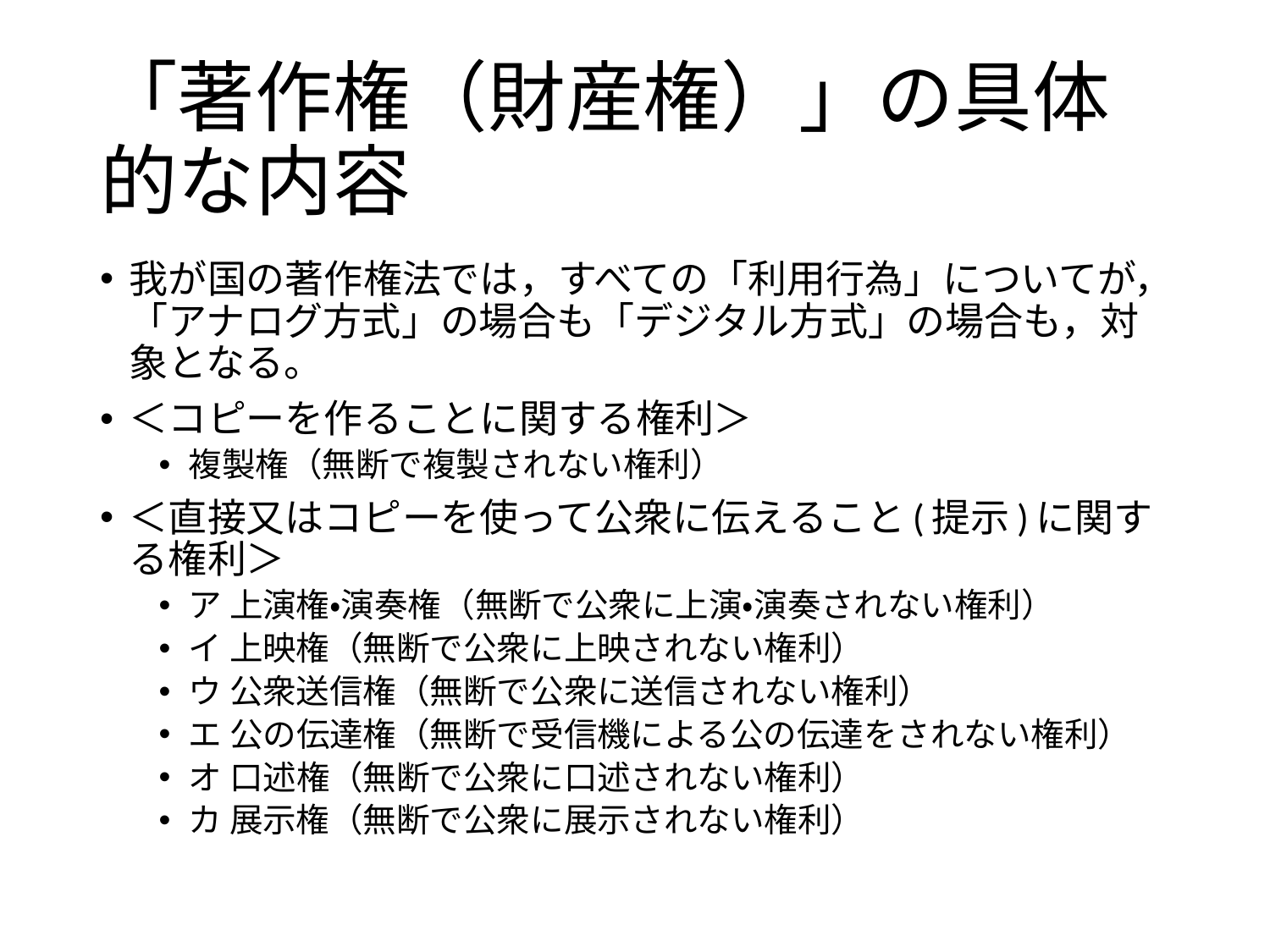

# 「著作権（財産権）」の具体的な内容
我が国の著作権法では，すべての「利用行為」についてが，「アナログ方式」の場合も「デジタル方式」の場合も，対象となる。
＜コピーを作ることに関する権利＞
複製権（無断で複製されない権利）
＜直接又はコピーを使って公衆に伝えること(提示)に関する権利＞
ア 上演権・演奏権（無断で公衆に上演・演奏されない権利）
イ 上映権（無断で公衆に上映されない権利）
ウ 公衆送信権（無断で公衆に送信されない権利）
エ 公の伝達権（無断で受信機による公の伝達をされない権利）
オ 口述権（無断で公衆に口述されない権利）
カ 展示権（無断で公衆に展示されない権利）